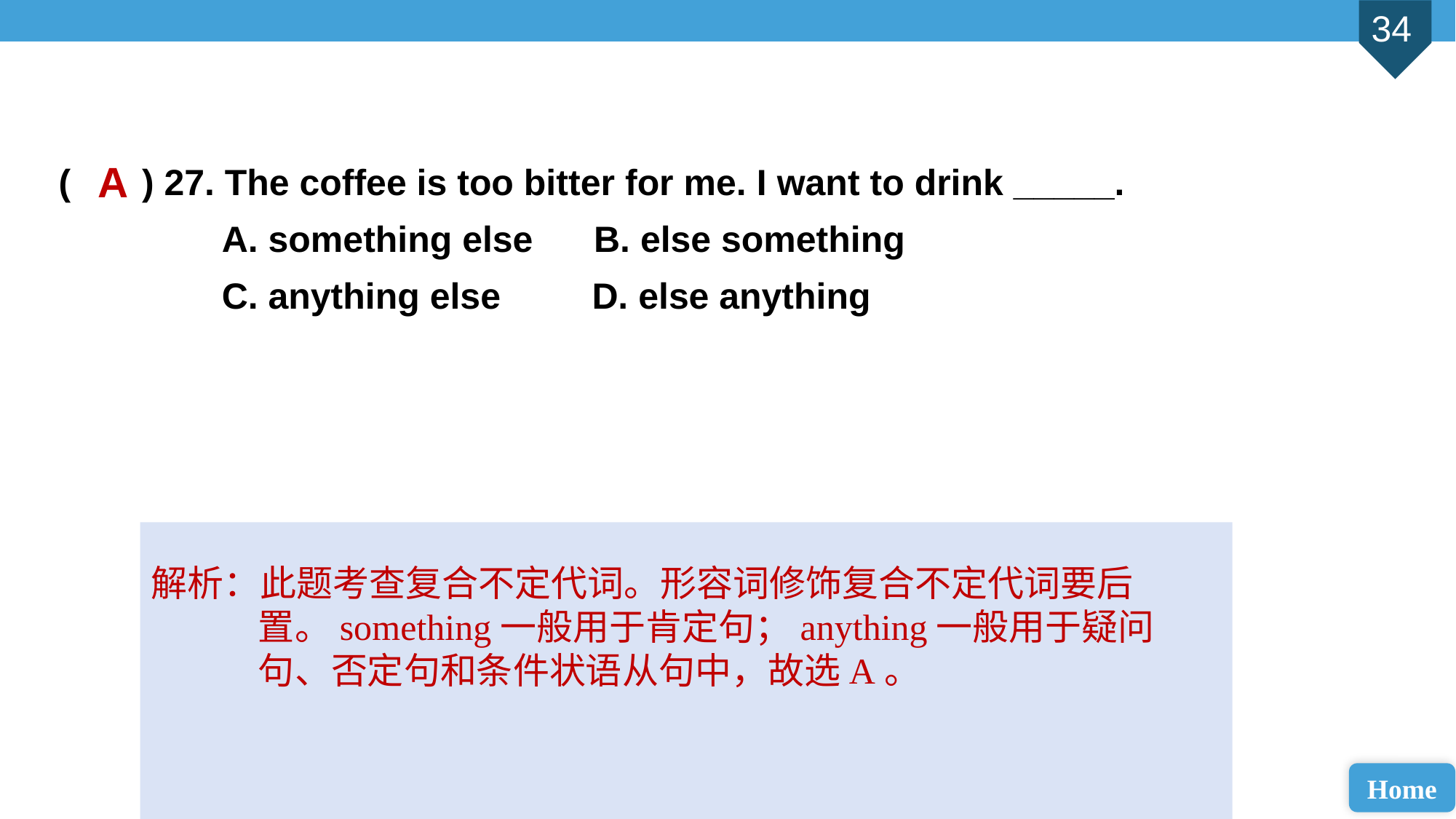

(       ) 27. The coffee is too bitter for me. I want to drink _____.
                A. something else      B. else something
                C. anything else         D. else anything
A

解析：此题考查复合不定代词。形容词修饰复合不定代词要后置。something一般用于肯定句；anything一般用于疑问句、否定句和条件状语从句中，故选A。